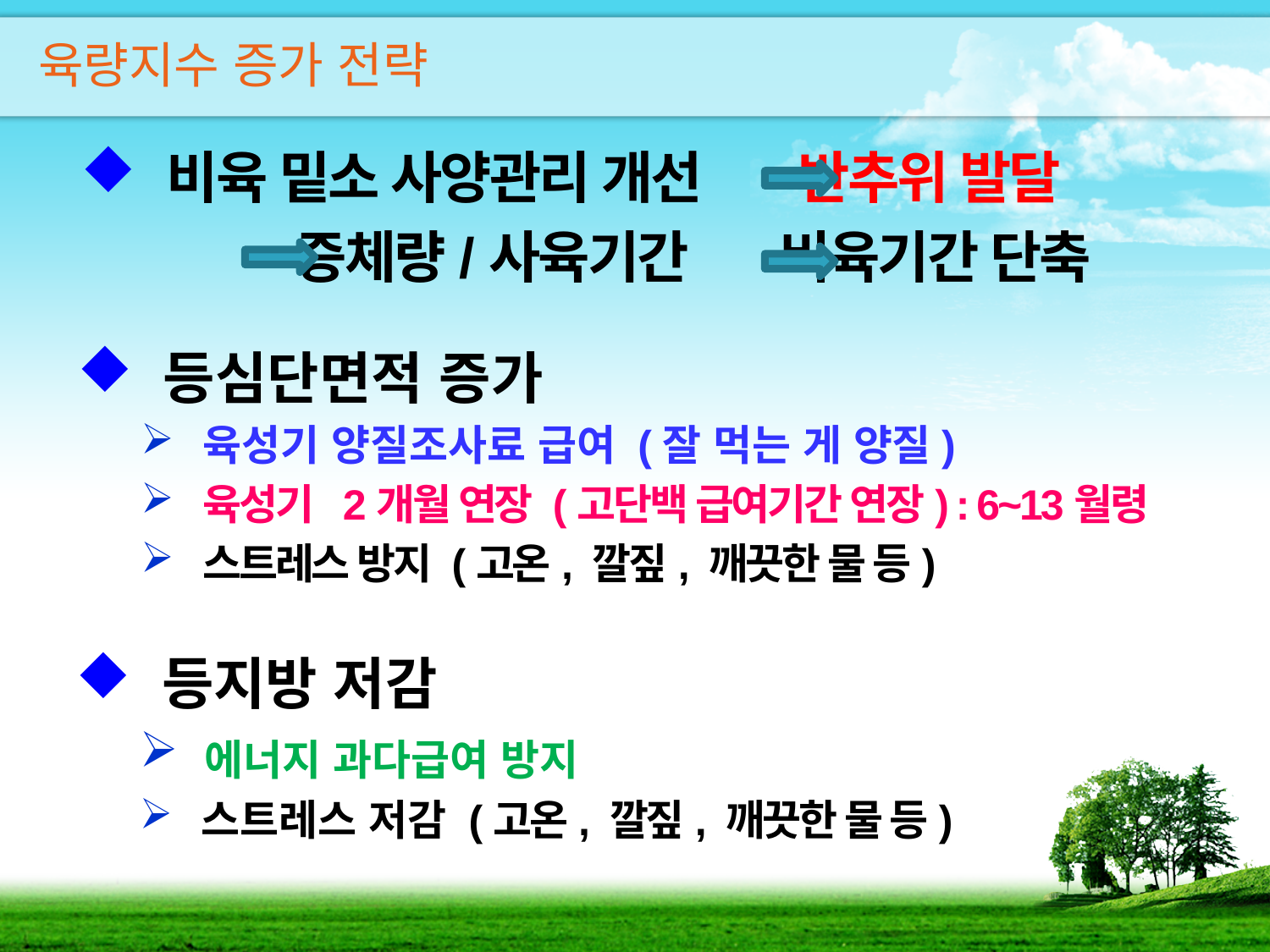

육량지수 증가 전략
 비육 밑소 사양관리 개선       반추위 발달
               증체량/사육기간       비육기간 단축

 등심단면적 증가
 육성기 양질조사료 급여 (잘 먹는 게 양질)
 육성기  2개월 연장 (고단백 급여기간 연장) : 6~13월령
 스트레스 방지 (고온, 깔짚, 깨끗한 물 등)
 등지방 저감
 에너지 과다급여 방지
 스트레스 저감 (고온, 깔짚, 깨끗한 물 등)